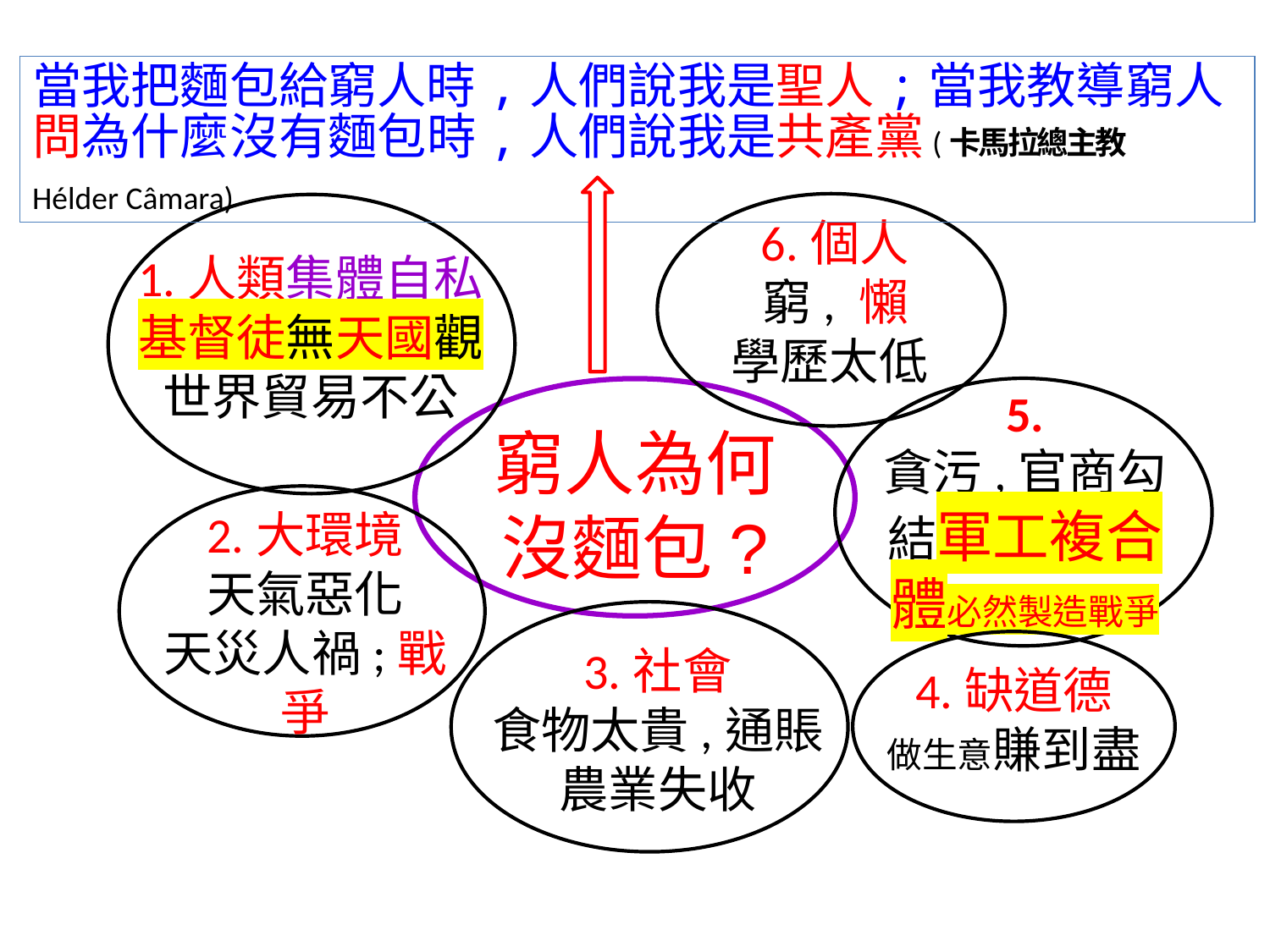

當我把麵包給窮人時,人們說我是聖人;當我教導窮人問為什麼沒有麵包時,人們說我是共產黨 (卡馬拉總主教Hélder Câmara)

1.人類集體自私基督徒無天國觀世界貿易不公

6.個人
窮, 懶
學歷太低
5.
貪污,官商勾結軍工複合體必然製造戰爭

窮人為何沒麵包?

2.大環境
天氣惡化
天災人禍;戰爭

3.社會
食物太貴,通賬
農業失收
4.缺道德
做生意賺到盡